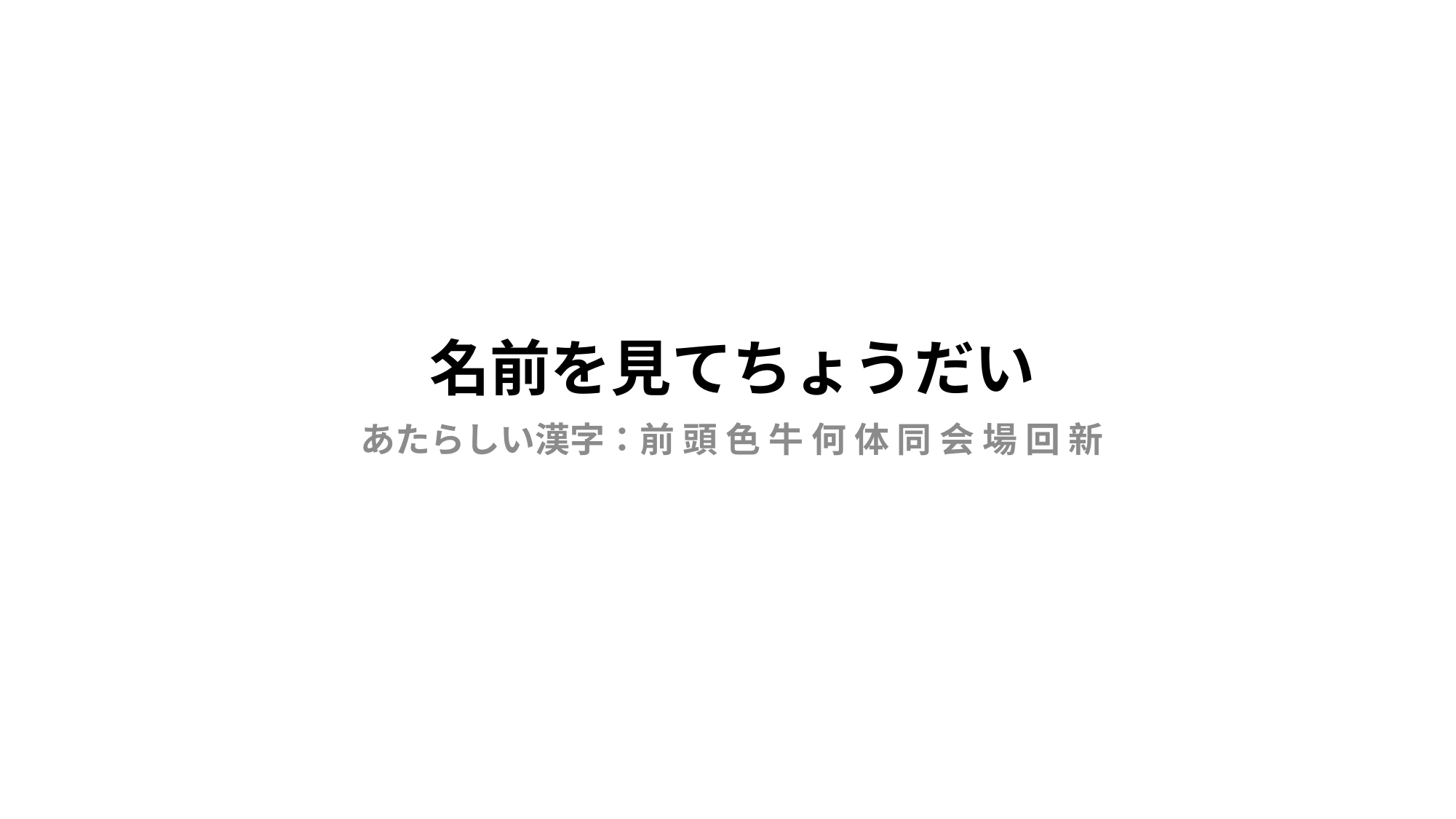

# 名前を見てちょうだい
あたらしい漢字：前 頭 色 牛 何 体 同 会 場 回 新